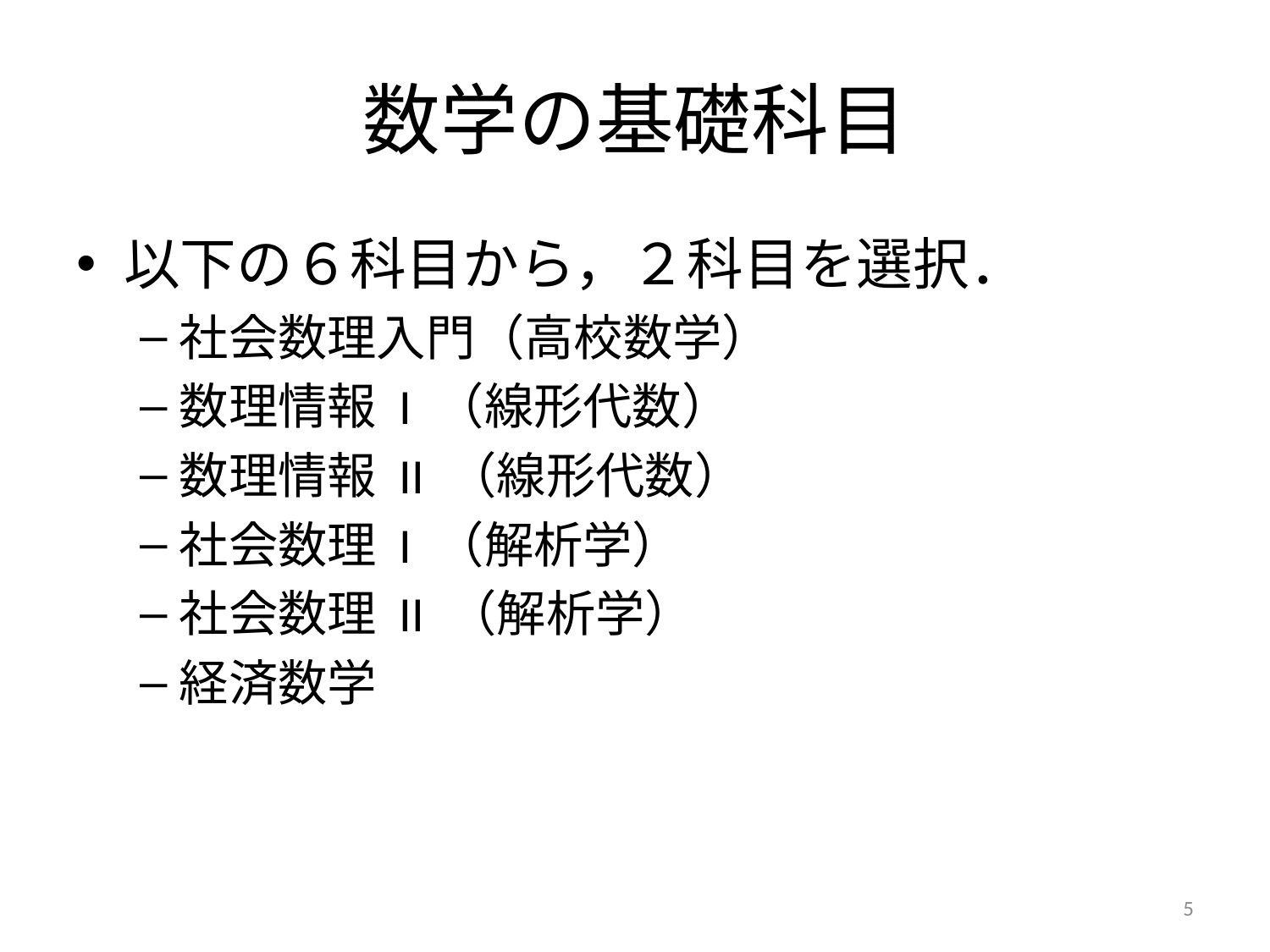

# 数学の基礎科目
以下の６科目から，２科目を選択．
社会数理入門（高校数学）
数理情報 I （線形代数）
数理情報 II （線形代数）
社会数理 I （解析学）
社会数理 II （解析学）
経済数学

5